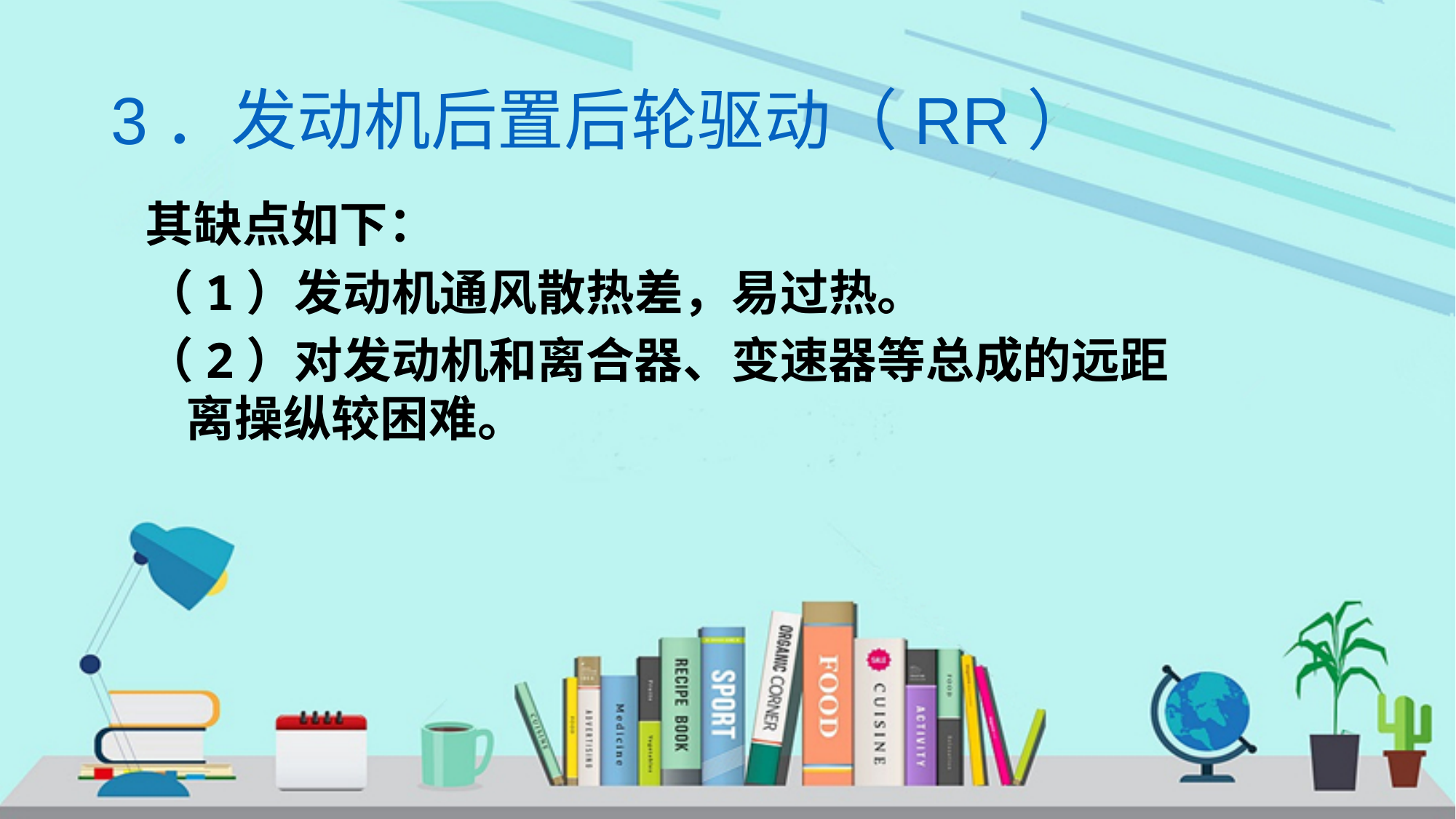

# 3．发动机后置后轮驱动（RR）
其缺点如下：
（1）发动机通风散热差，易过热。
（2）对发动机和离合器、变速器等总成的远距离操纵较困难。